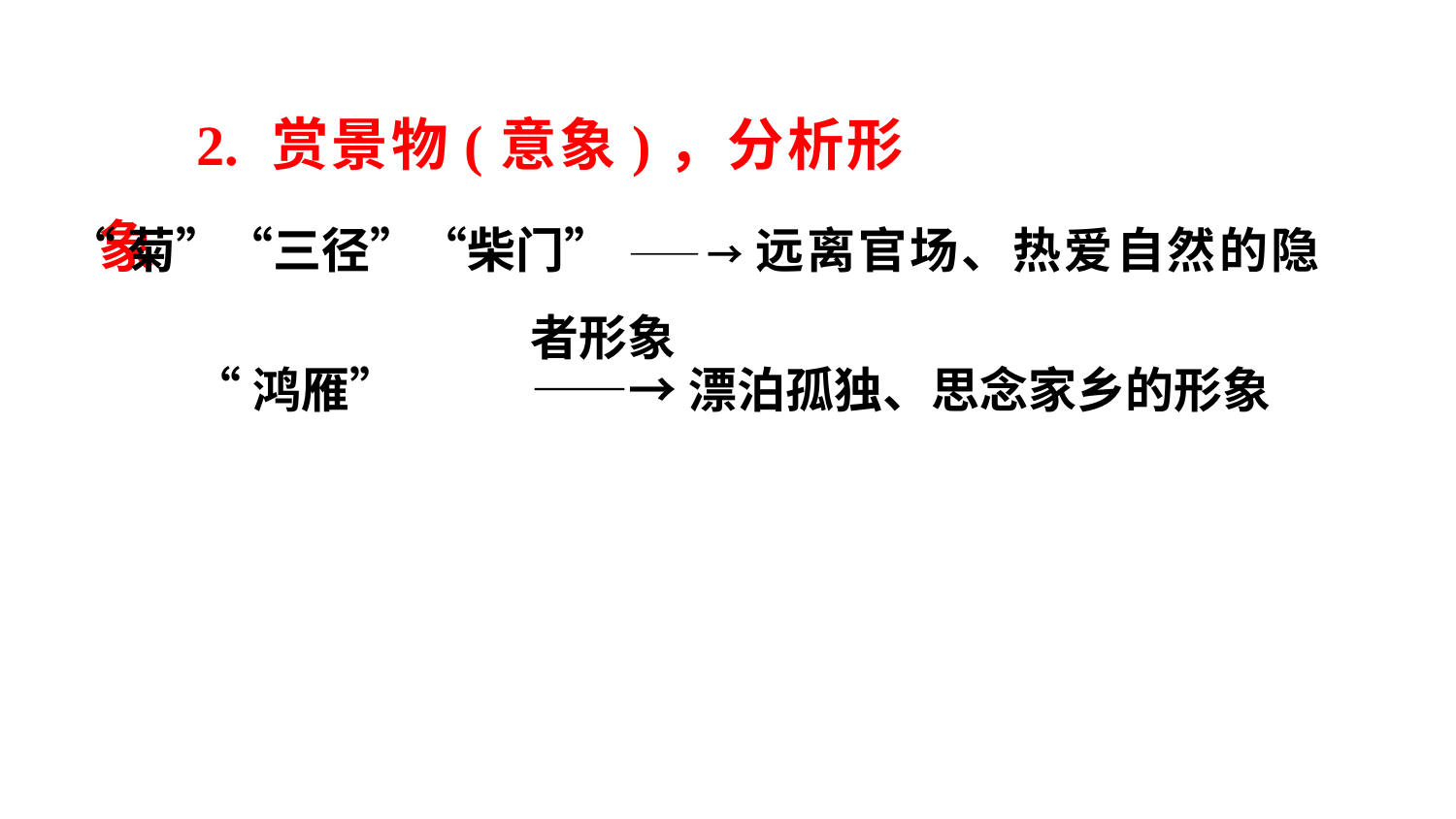

2. 赏景物(意象)，分析形象

——→远离官场、热爱自然的隐者形象
“菊”“三径”“柴门”
“鸿雁”
——→漂泊孤独、思念家乡的形象